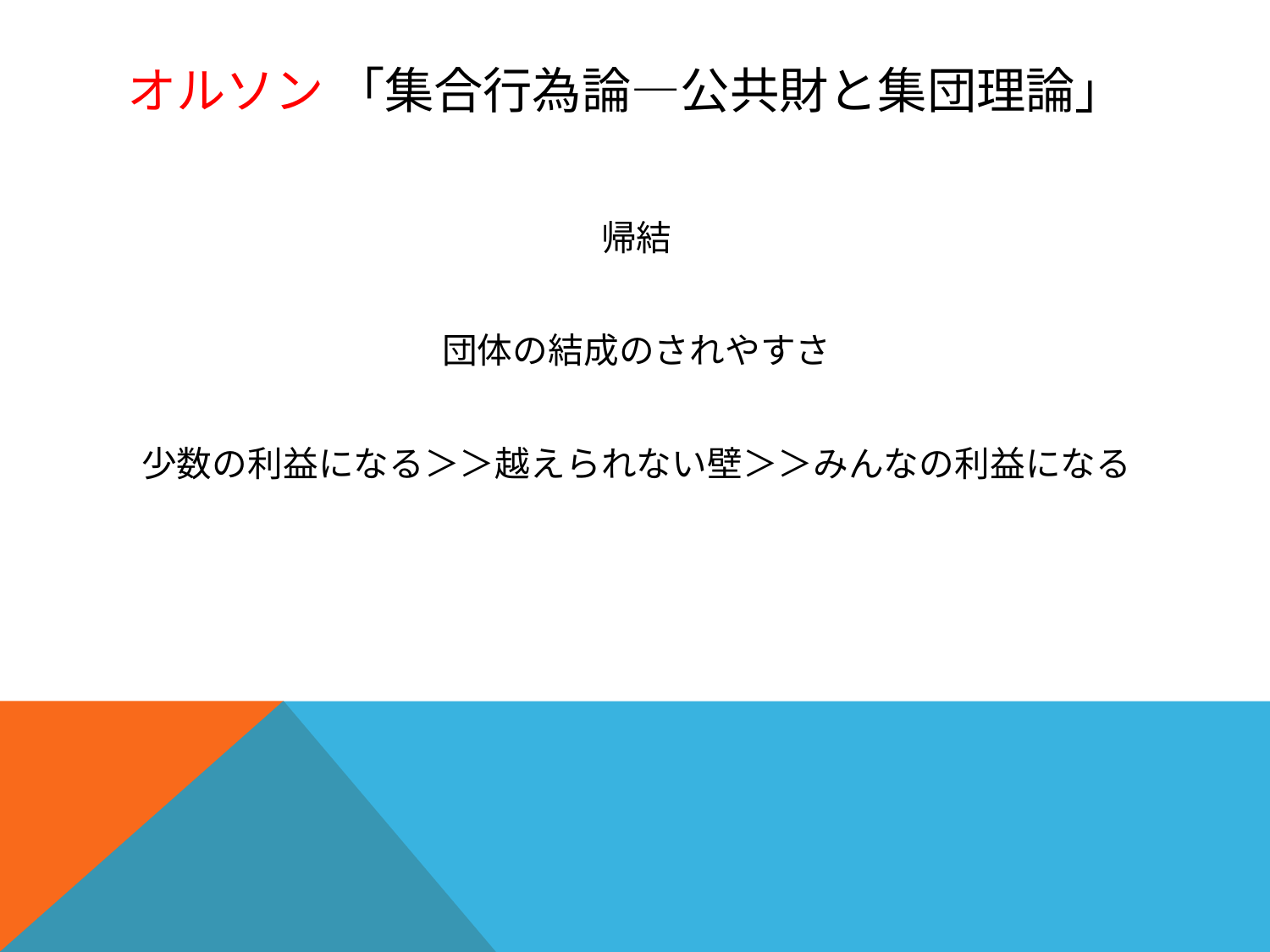

# オルソン 「集合行為論―公共財と集団理論」

帰結

団体の結成のされやすさ

少数の利益になる＞＞越えられない壁＞＞みんなの利益になる